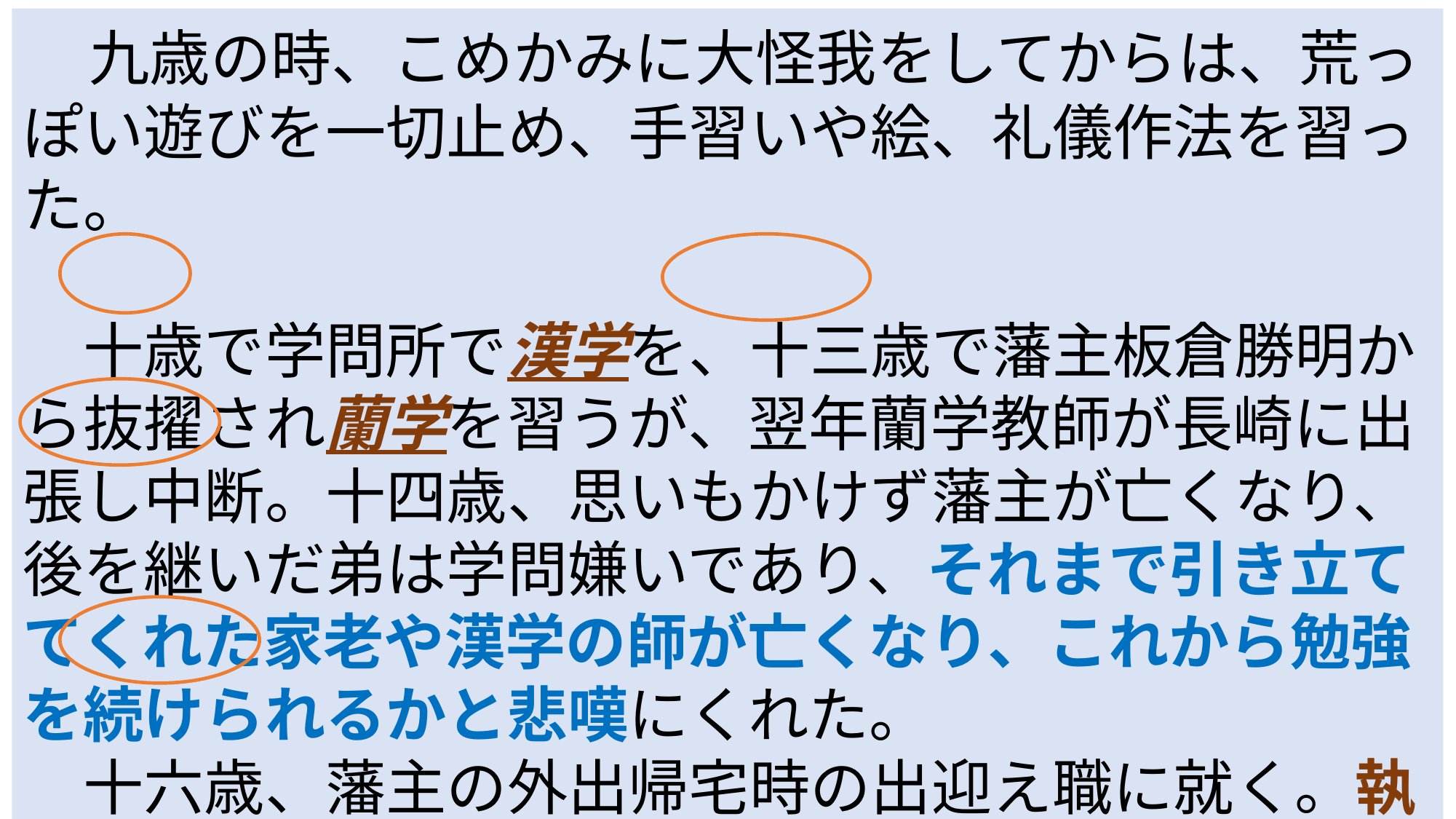

九歳の時、こめかみに大怪我をしてからは、荒っぽい遊びを一切止め、手習いや絵、礼儀作法を習った。

　十歳で学問所で漢学を、十三歳で藩主板倉勝明から抜擢され蘭学を習うが、翌年蘭学教師が長崎に出張し中断。十四歳、思いもかけず藩主が亡くなり、後を継いだ弟は学問嫌いであり、それまで引き立ててくれた家老や漢学の師が亡くなり、これから勉強を続けられるかと悲嘆にくれた。
　十六歳、藩主の外出帰宅時の出迎え職に就く。執務室での待機になじめず、隠れて蘭学を勉強して何度も上司に叱られた。